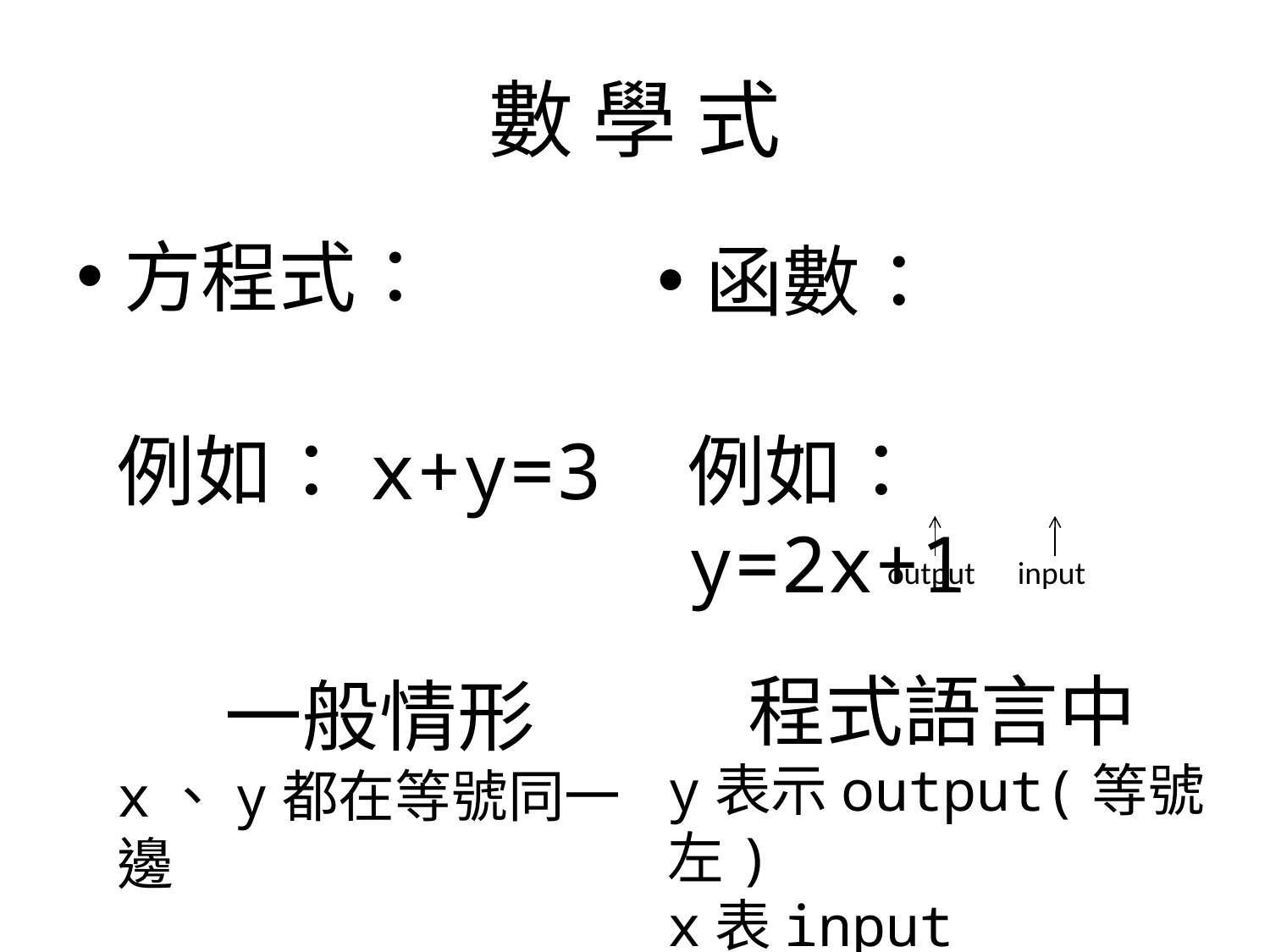

# 數 學 式
方程式：

函數：
例如：x+y=3

一般情形
x、y都在等號同一邊
例如：y=2x+1
output
input
程式語言中
y表示output(等號左)
x表input